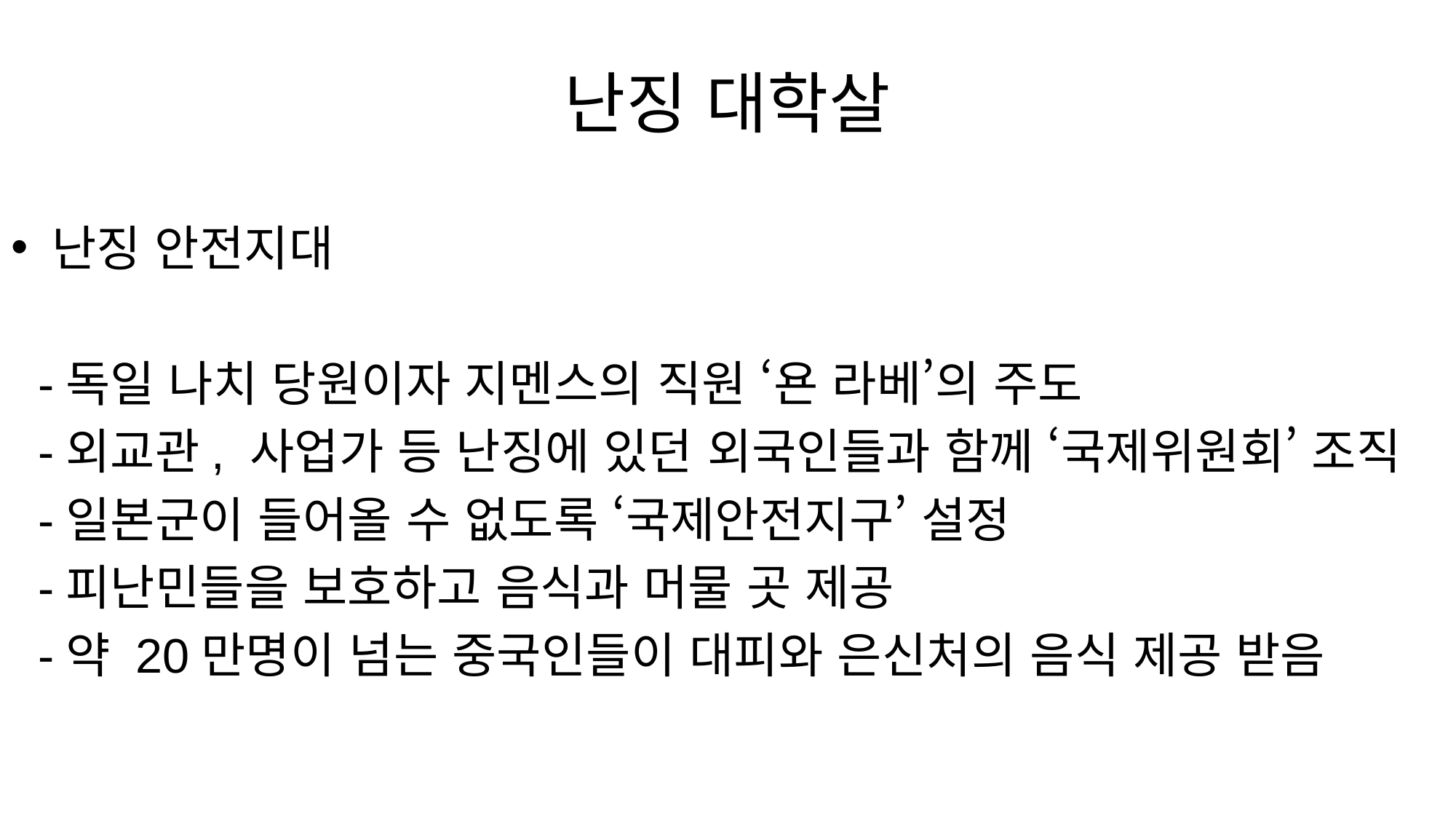

# 난징 대학살
난징 안전지대

  -독일 나치 당원이자 지멘스의 직원 ‘욘 라베’의 주도
  -외교관, 사업가 등 난징에 있던 외국인들과 함께 ‘국제위원회’ 조직
  -일본군이 들어올 수 없도록 ‘국제안전지구’ 설정
  -피난민들을 보호하고 음식과 머물 곳 제공
  -약 20만명이 넘는 중국인들이 대피와 은신처의 음식 제공 받음